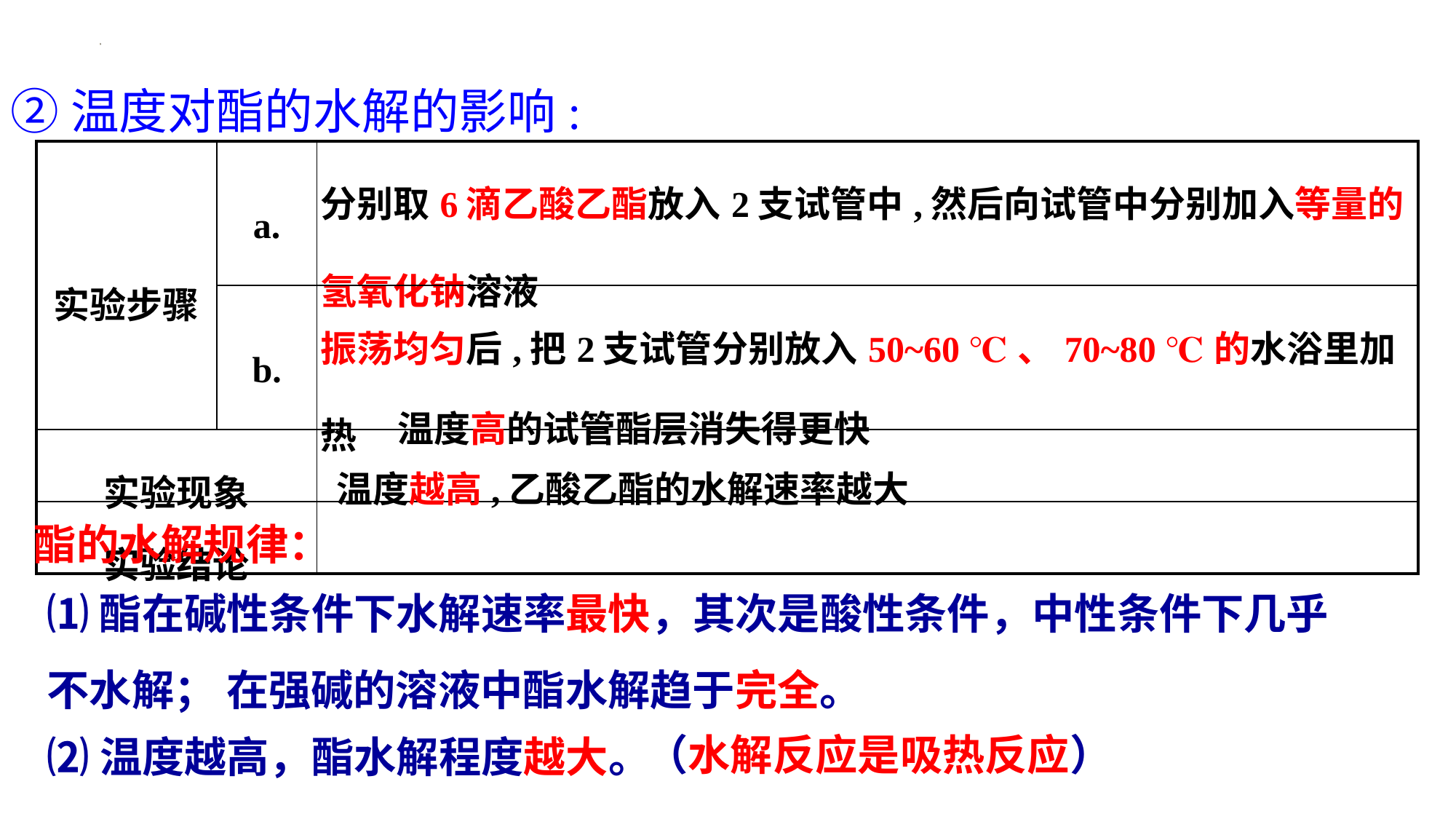

②温度对酯的水解的影响:
| 实验步骤 | a. | 分别取6滴乙酸乙酯放入2支试管中,然后向试管中分别加入等量的氢氧化钠溶液 |
| --- | --- | --- |
|  | b. | 振荡均匀后,把2支试管分别放入50~60 ℃、70~80 ℃的水浴里加热 |
| 实验现象 |  |  |
| 实验结论 |  |  |
温度高的试管酯层消失得更快
温度越高,乙酸乙酯的水解速率越大
酯的水解规律：
⑴酯在碱性条件下水解速率最快，其次是酸性条件，中性条件下几乎不水解； 在强碱的溶液中酯水解趋于完全。
（水解反应是吸热反应）
⑵温度越高，酯水解程度越大。